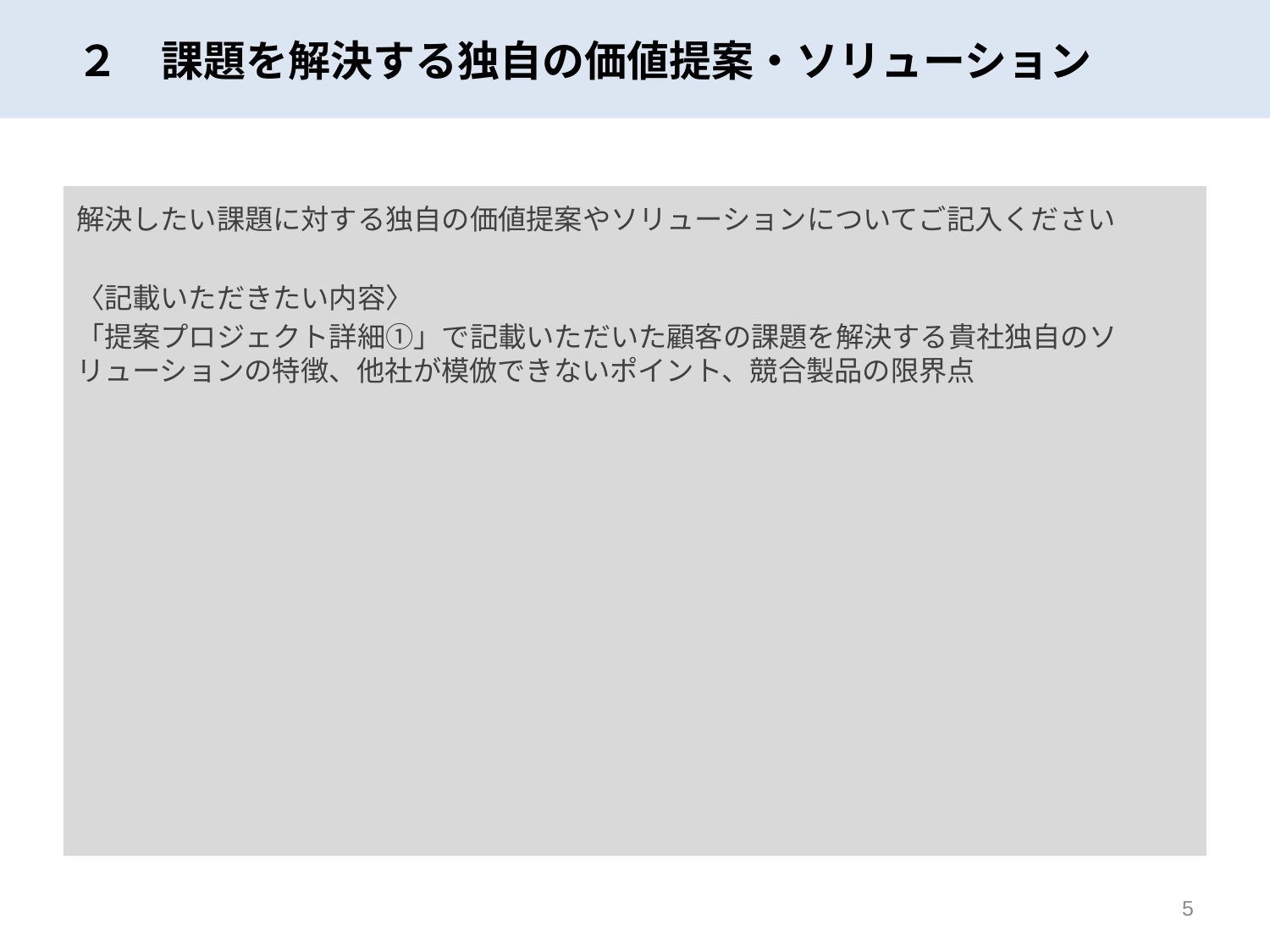

# ２　課題を解決する独自の価値提案・ソリューション
解決したい課題に対する独自の価値提案やソリューションについてご記入ください

〈記載いただきたい内容〉
「提案プロジェクト詳細①」で記載いただいた顧客の課題を解決する貴社独自のソリューションの特徴、他社が模倣できないポイント、競合製品の限界点
5